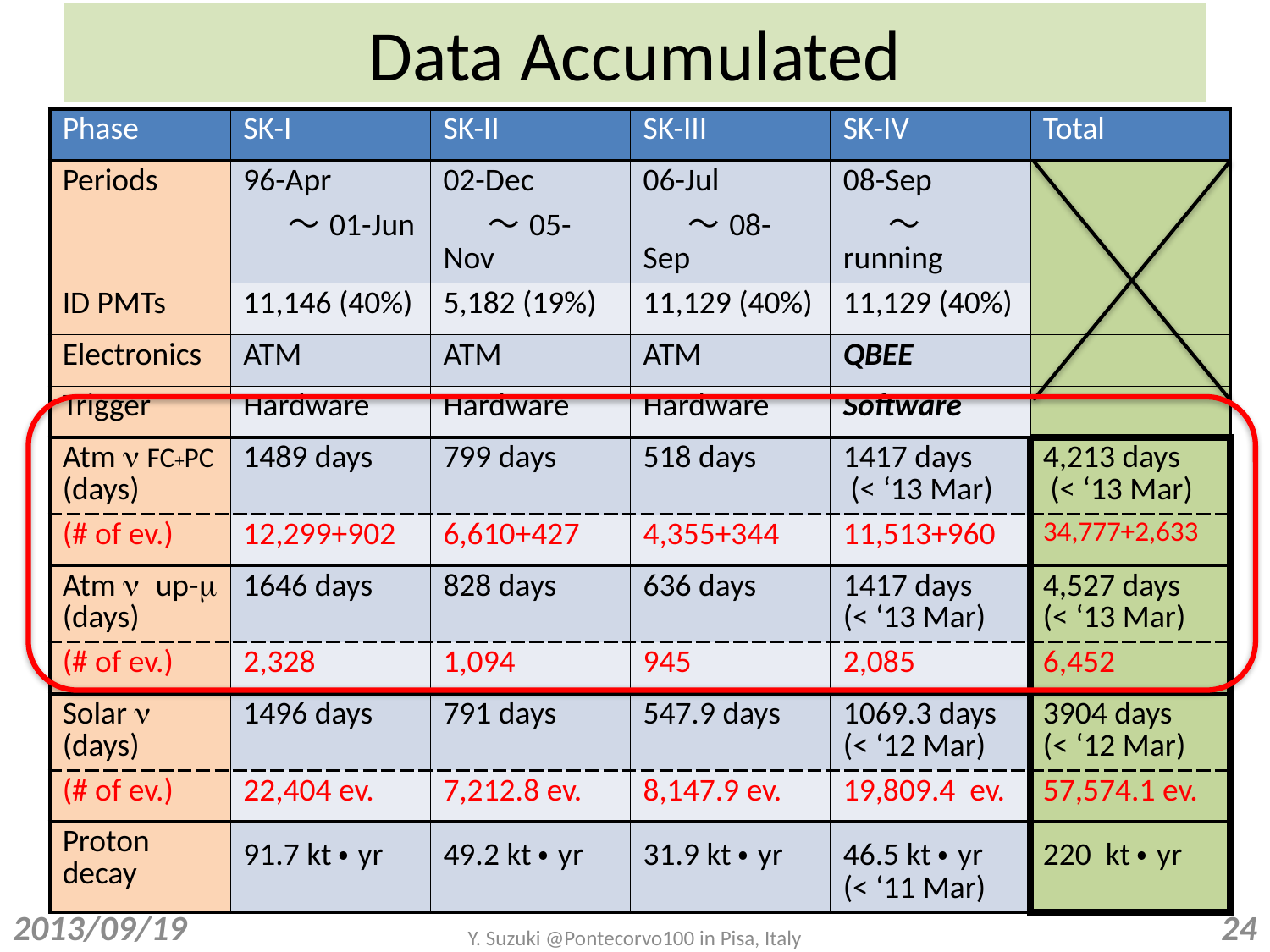

# Data Accumulated
| Phase | SK-I | SK-II | SK-III | SK-IV | Total |
| --- | --- | --- | --- | --- | --- |
| Periods | 96-Apr 〜01-Jun | 02-Dec 〜05-Nov | 06-Jul 〜08-Sep | 08-Sep 〜running |  |
| ID PMTs | 11,146 (40%) | 5,182 (19%) | 11,129 (40%) | 11,129 (40%) |  |
| Electronics | ATM | ATM | ATM | QBEE |  |
| Trigger | Hardware | Hardware | Hardware | Software |  |
| Atm ν FC+PC (days) | 1489 days | 799 days | 518 days | 1417 days (< ‘13 Mar) | 4,213 days (< ‘13 Mar) |
| (# of ev.) | 12,299+902 | 6,610+427 | 4,355+344 | 11,513+960 | 34,777+2,633 |
| Atm ν up-μ (days) | 1646 days | 828 days | 636 days | 1417 days (< ‘13 Mar) | 4,527 days (< ‘13 Mar) |
| (# of ev.) | 2,328 | 1,094 | 945 | 2,085 | 6,452 |
| Solar ν (days) | 1496 days | 791 days | 547.9 days | 1069.3 days (< ‘12 Mar) | 3904 days (< ‘12 Mar) |
| (# of ev.) | 22,404 ev. | 7,212.8 ev. | 8,147.9 ev. | 19,809.4 ev. | 57,574.1 ev. |
| Proton decay | 91.7 kt・yr | 49.2 kt・yr | 31.9 kt・yr | 46.5 kt・yr (< ‘11 Mar) | 220 kt・yr |

2013/09/19
24
Y. Suzuki @Pontecorvo100 in Pisa, Italy